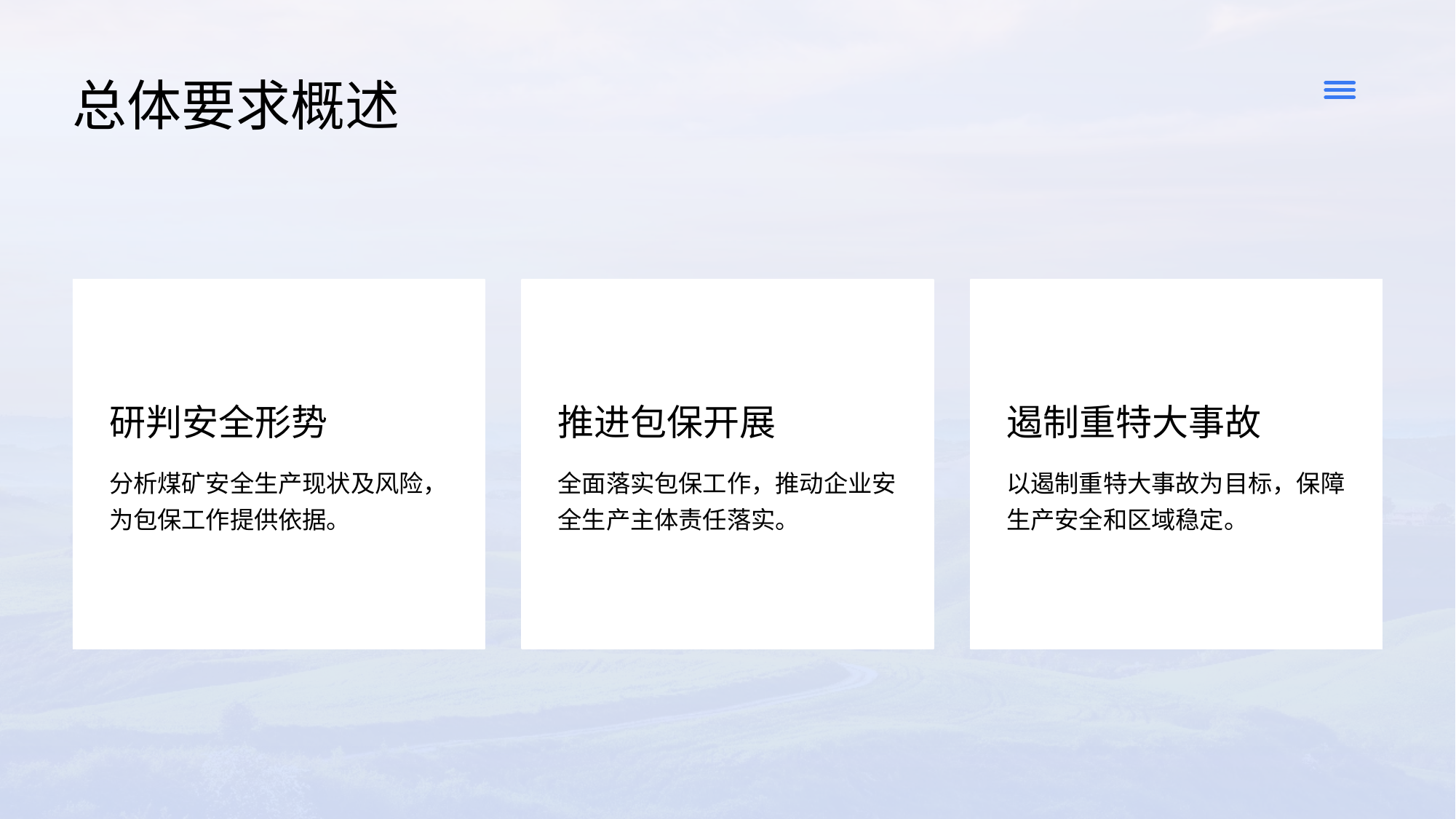

总体要求概述

研判安全形势
推进包保开展
遏制重特大事故
分析煤矿安全生产现状及风险，为包保工作提供依据。
全面落实包保工作，推动企业安全生产主体责任落实。
以遏制重特大事故为目标，保障生产安全和区域稳定。